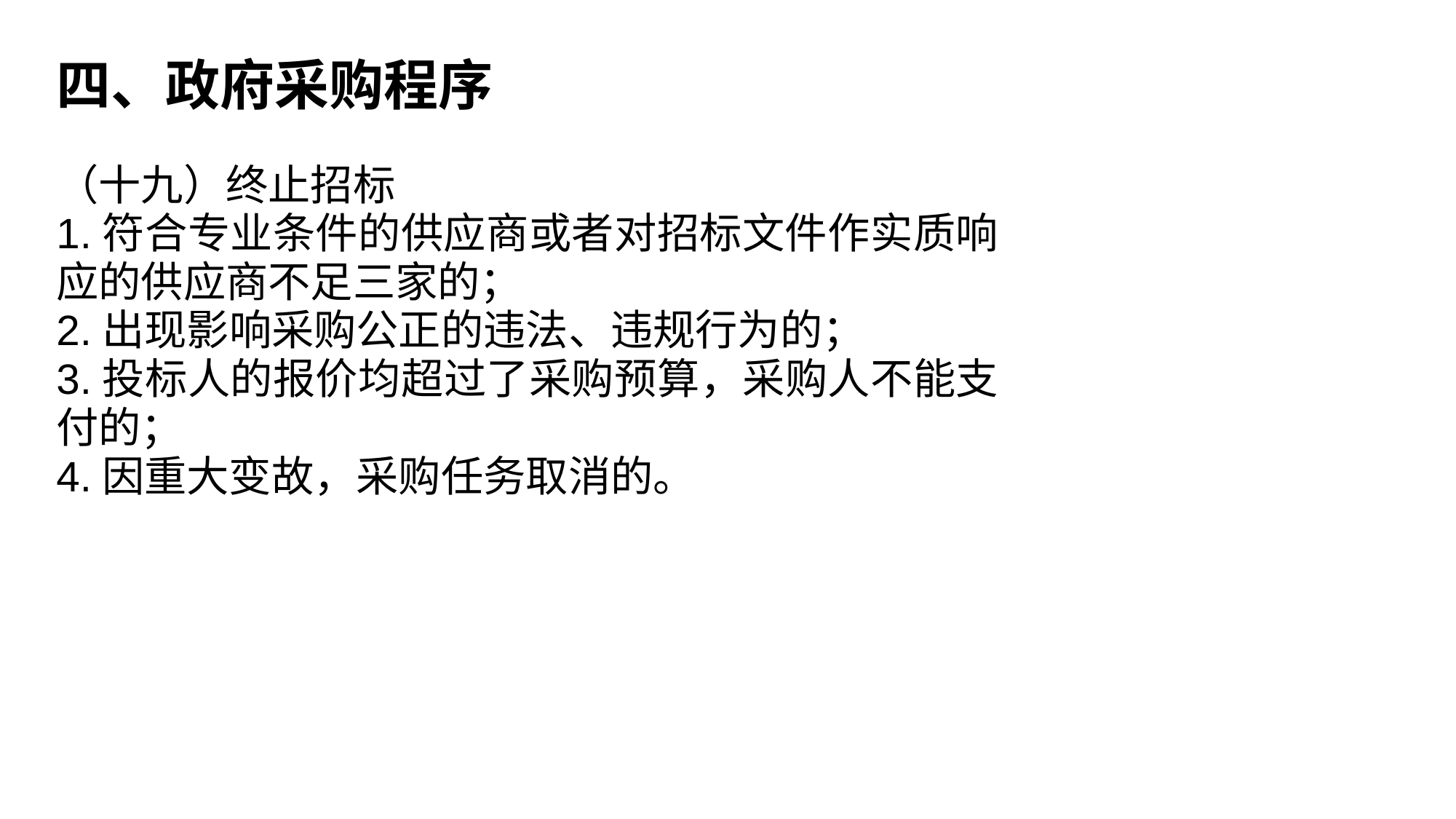

四、政府采购程序
（十九）终止招标
1.符合专业条件的供应商或者对招标文件作实质响应的供应商不足三家的；
2.出现影响采购公正的违法、违规行为的；
3.投标人的报价均超过了采购预算，采购人不能支付的；
4.因重大变故，采购任务取消的。